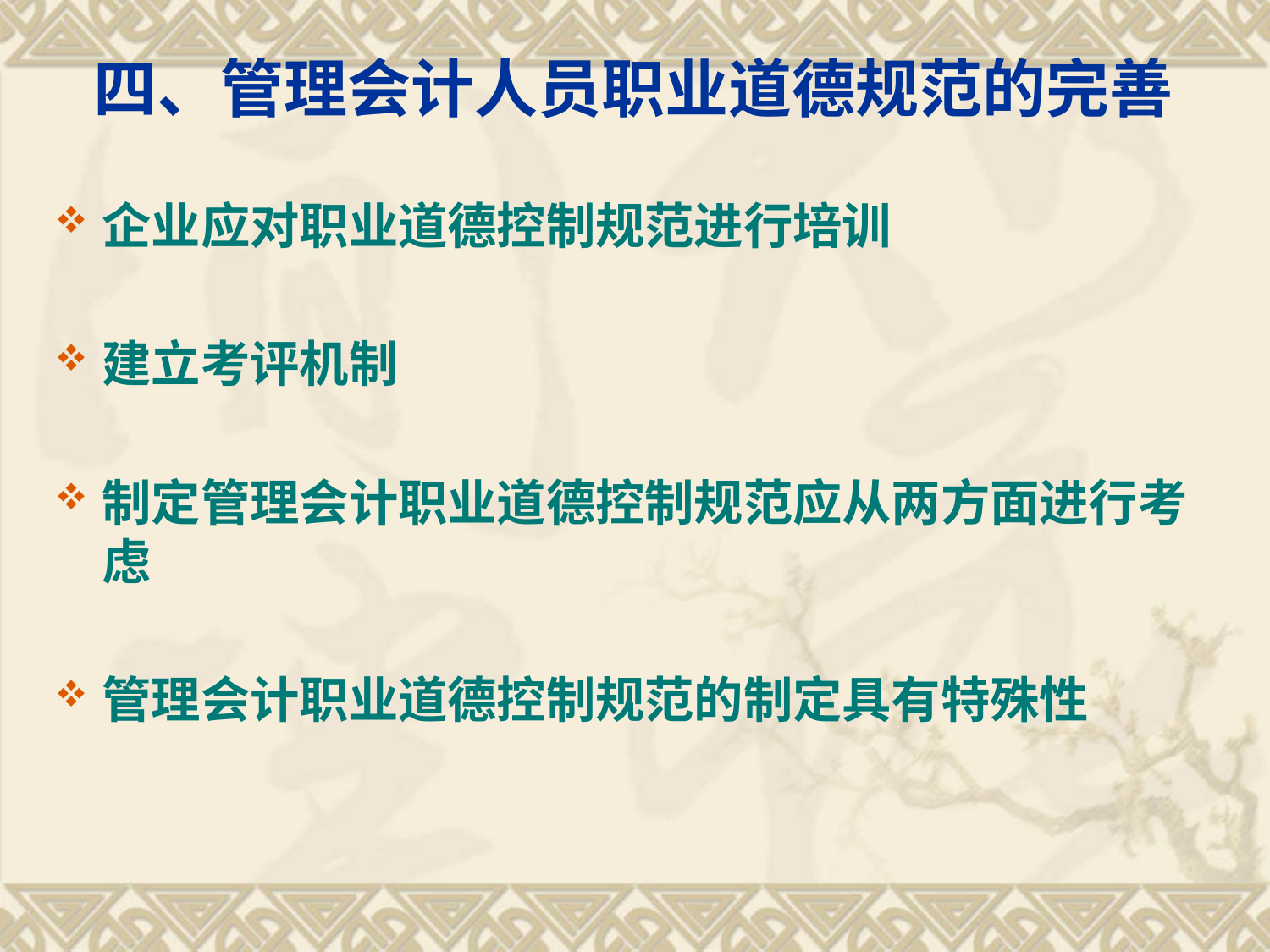

# 四、管理会计人员职业道德规范的完善
企业应对职业道德控制规范进行培训

建立考评机制

制定管理会计职业道德控制规范应从两方面进行考虑

管理会计职业道德控制规范的制定具有特殊性